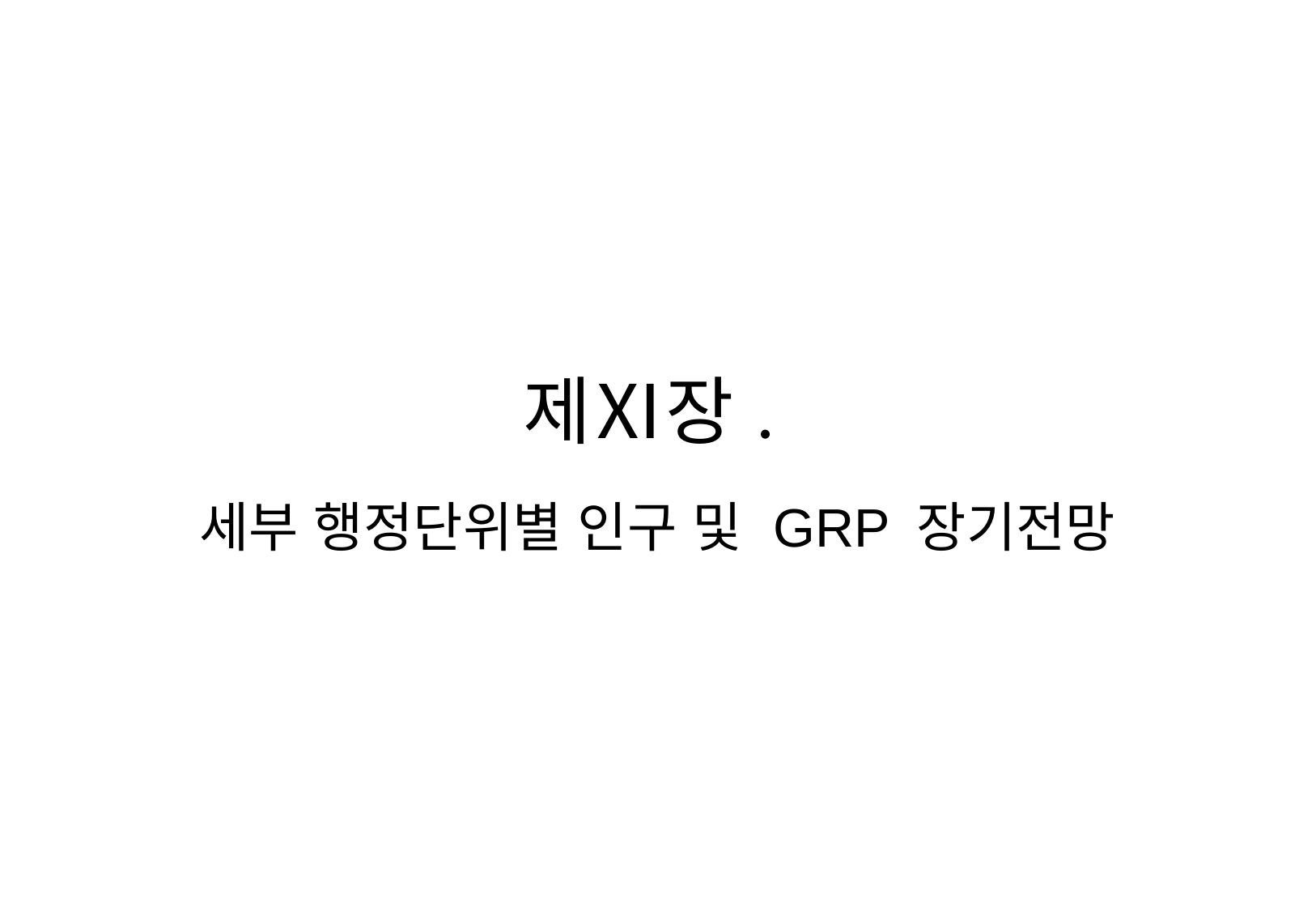

# 제Ⅺ장.
세부 행정단위별 인구 및 GRP 장기전망